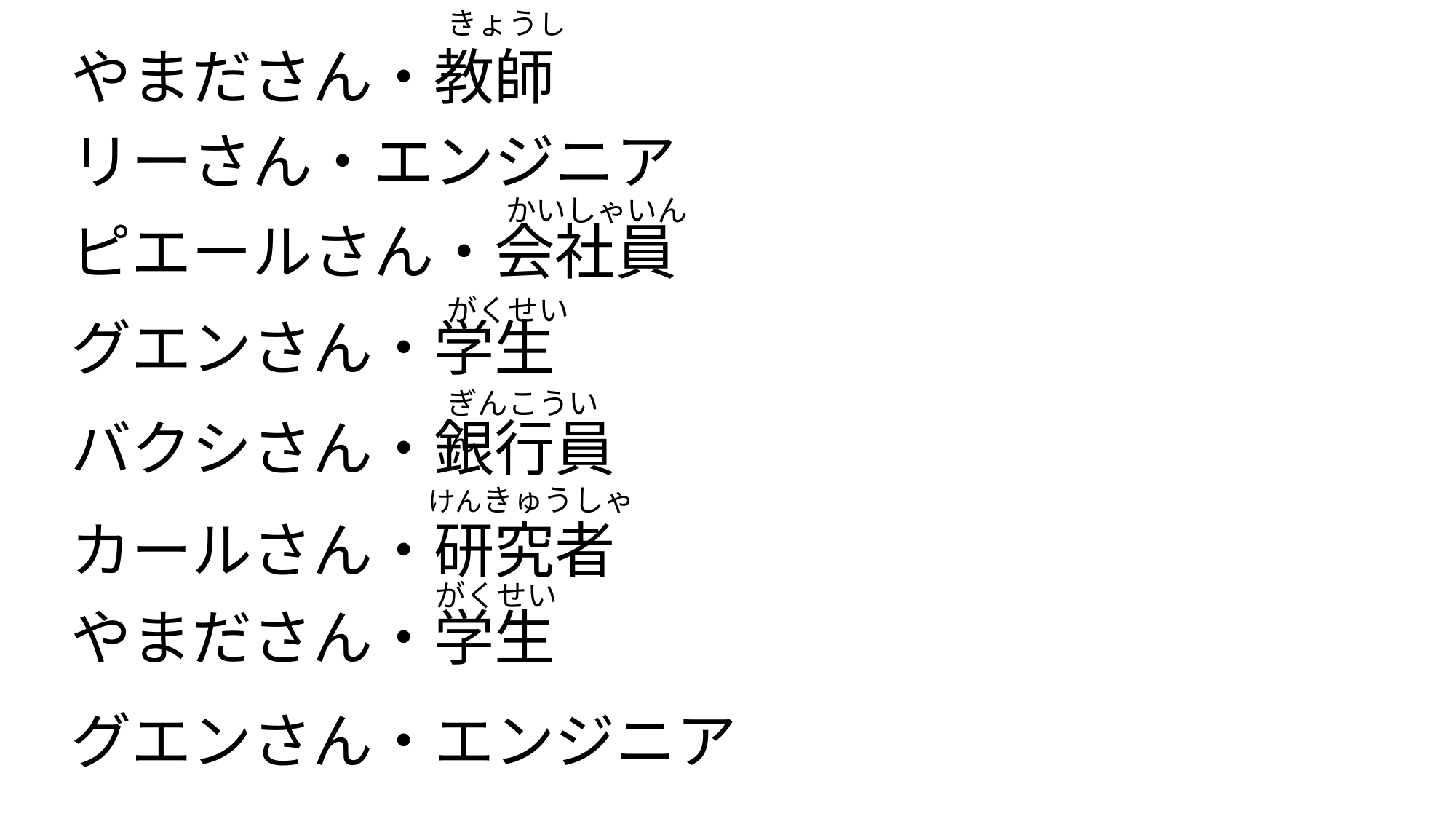

きょうし
やまださん・教師
リーさん・エンジニア
かいしゃいん
ピエールさん・会社員
がくせい
グエンさん・学生
ぎんこういん
バクシさん・銀行員
けんきゅうしゃ
カールさん・研究者
がくせい
やまださん・学生
グエンさん・エンジニア